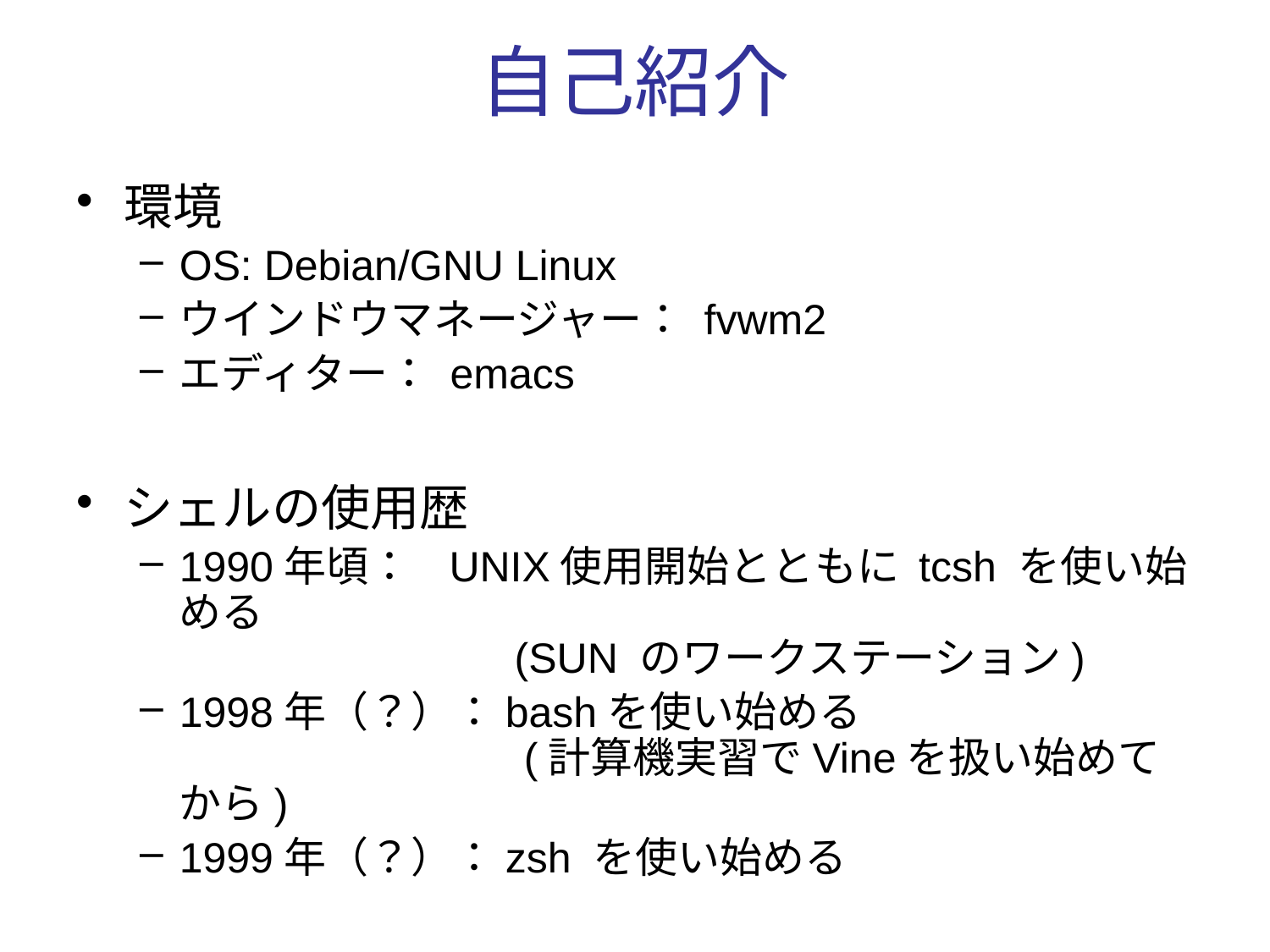

# 自己紹介
環境
OS: Debian/GNU Linux
ウインドウマネージャー： fvwm2
エディター： emacs

シェルの使用歴
1990年頃：   UNIX使用開始とともに tcsh を使い始める
　　　　　　　   (SUN のワークステーション)
1998年（？）：bashを使い始める
　　　　　　    　(計算機実習でVineを扱い始めてから)
1999年（？）：zsh を使い始める